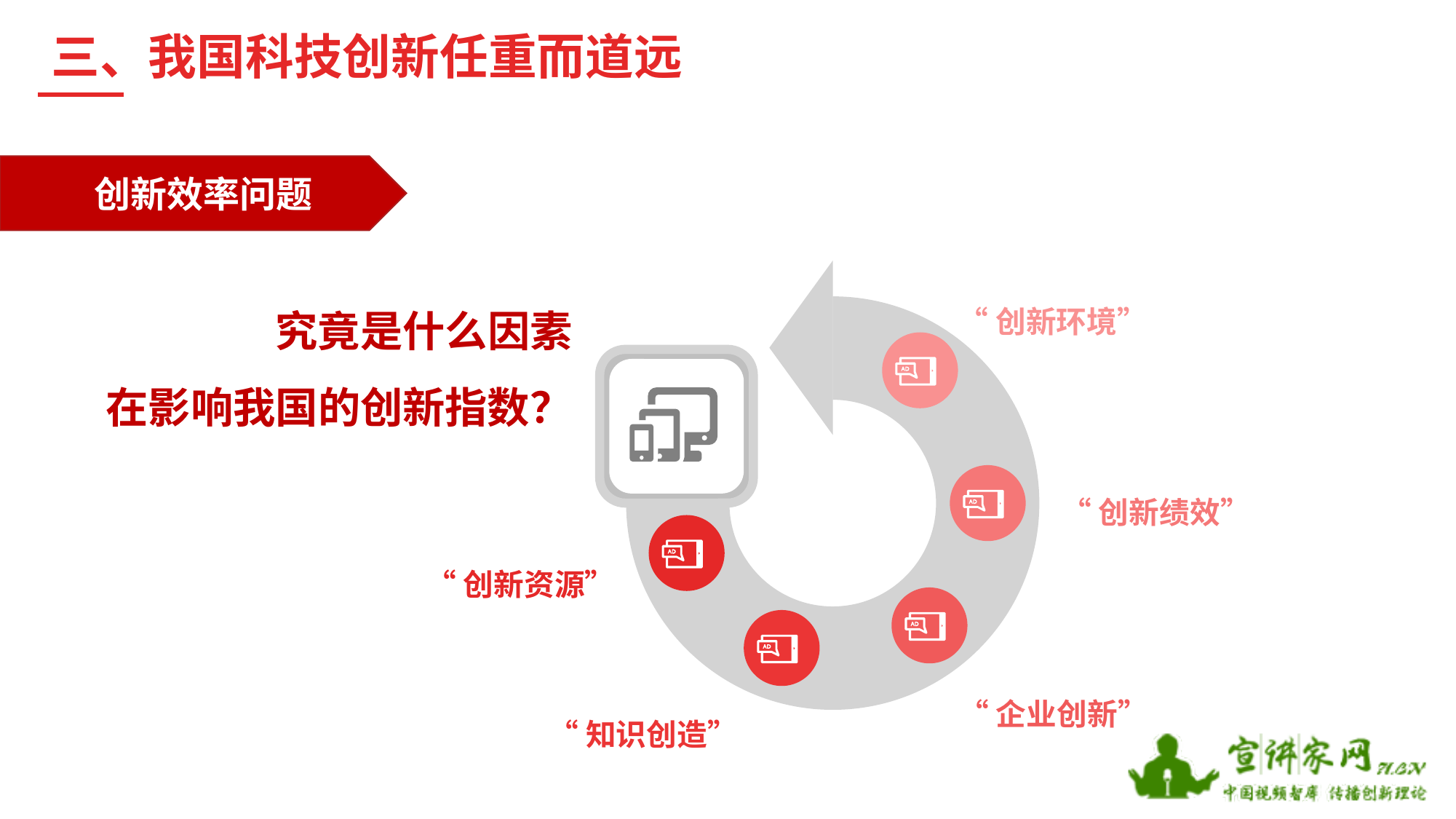

三、我国科技创新任重而道远

创新效率问题

究竟是什么因素
在影响我国的创新指数？
“创新环境”

“创新绩效”
“创新资源”
“企业创新”
“知识创造”